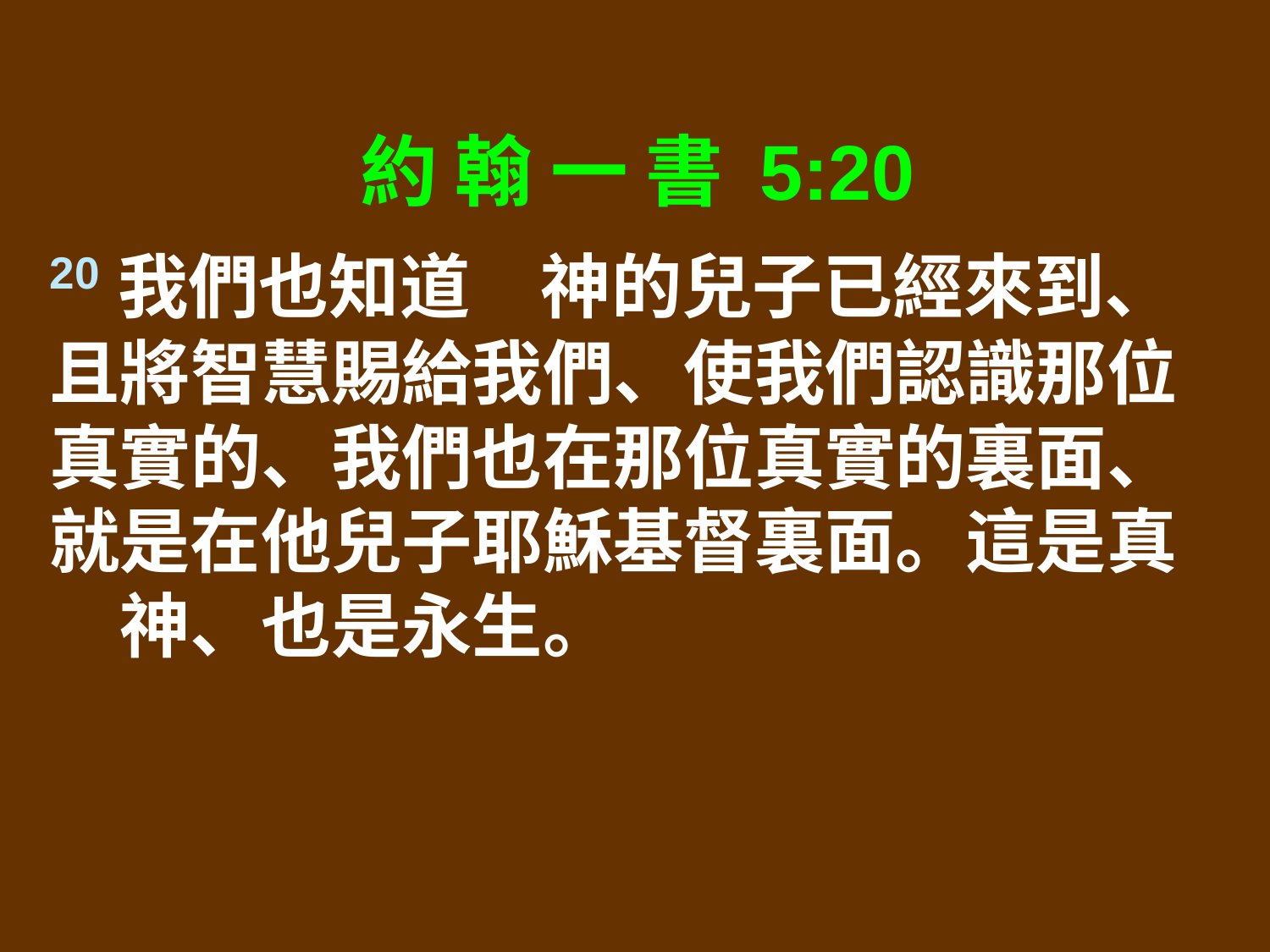

約 翰 一 書 5:20
20我們也知道　神的兒子已經來到、且將智慧賜給我們、使我們認識那位真實的、我們也在那位真實的裏面、就是在他兒子耶穌基督裏面。這是真　神、也是永生。